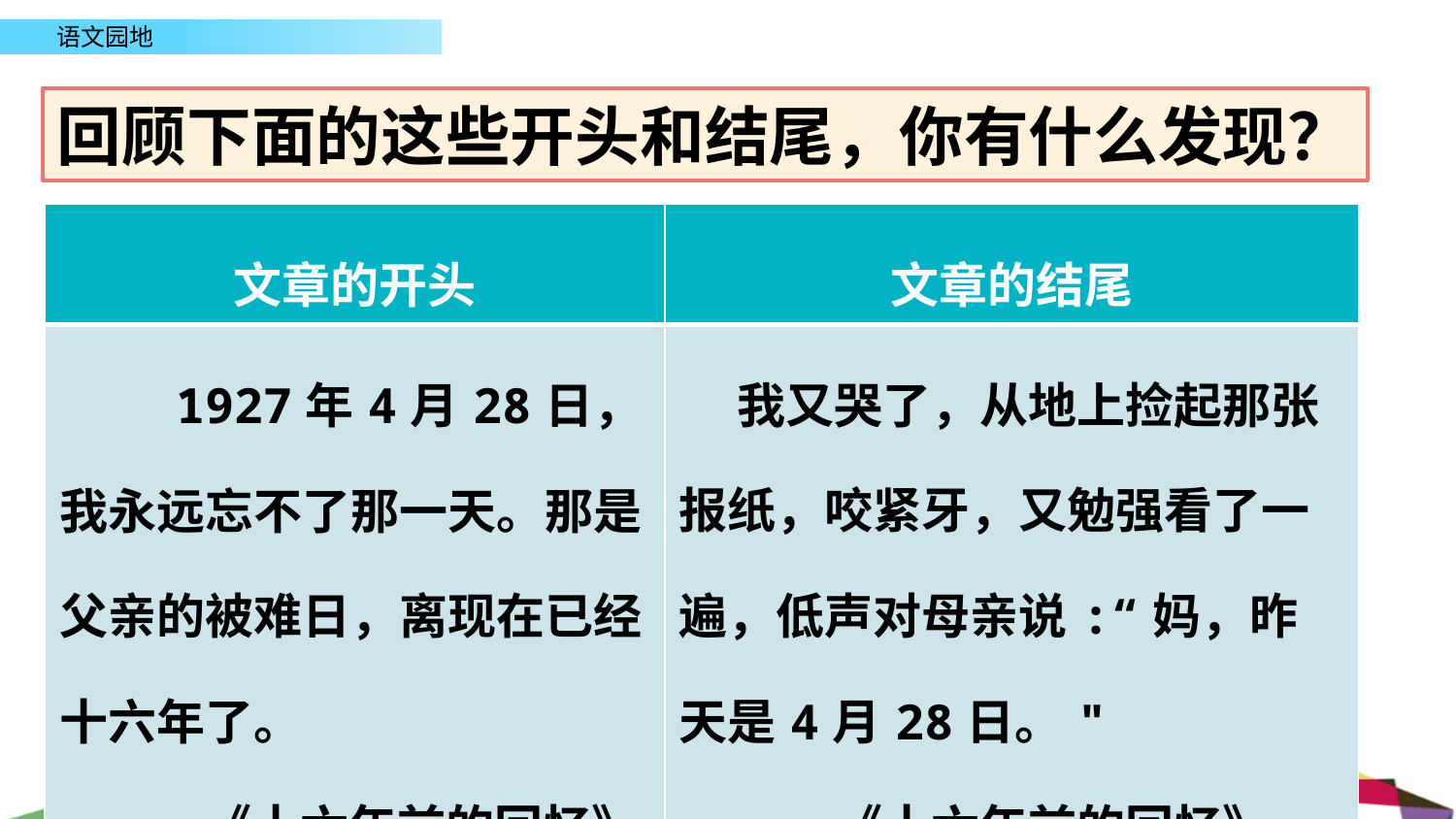

回顾下面的这些开头和结尾，你有什么发现？
| 文章的开头 | 文章的结尾 |
| --- | --- |
| 1927年4月28日，我永远忘不了那一天。那是父亲的被难日，离现在已经十六年了。 ——《十六年前的回忆》 | 我又哭了，从地上捡起那张报纸，咬紧牙，又勉强看了一遍，低声对母亲说:“妈，昨天是4月28日。" ——《十六年前的回忆》 |